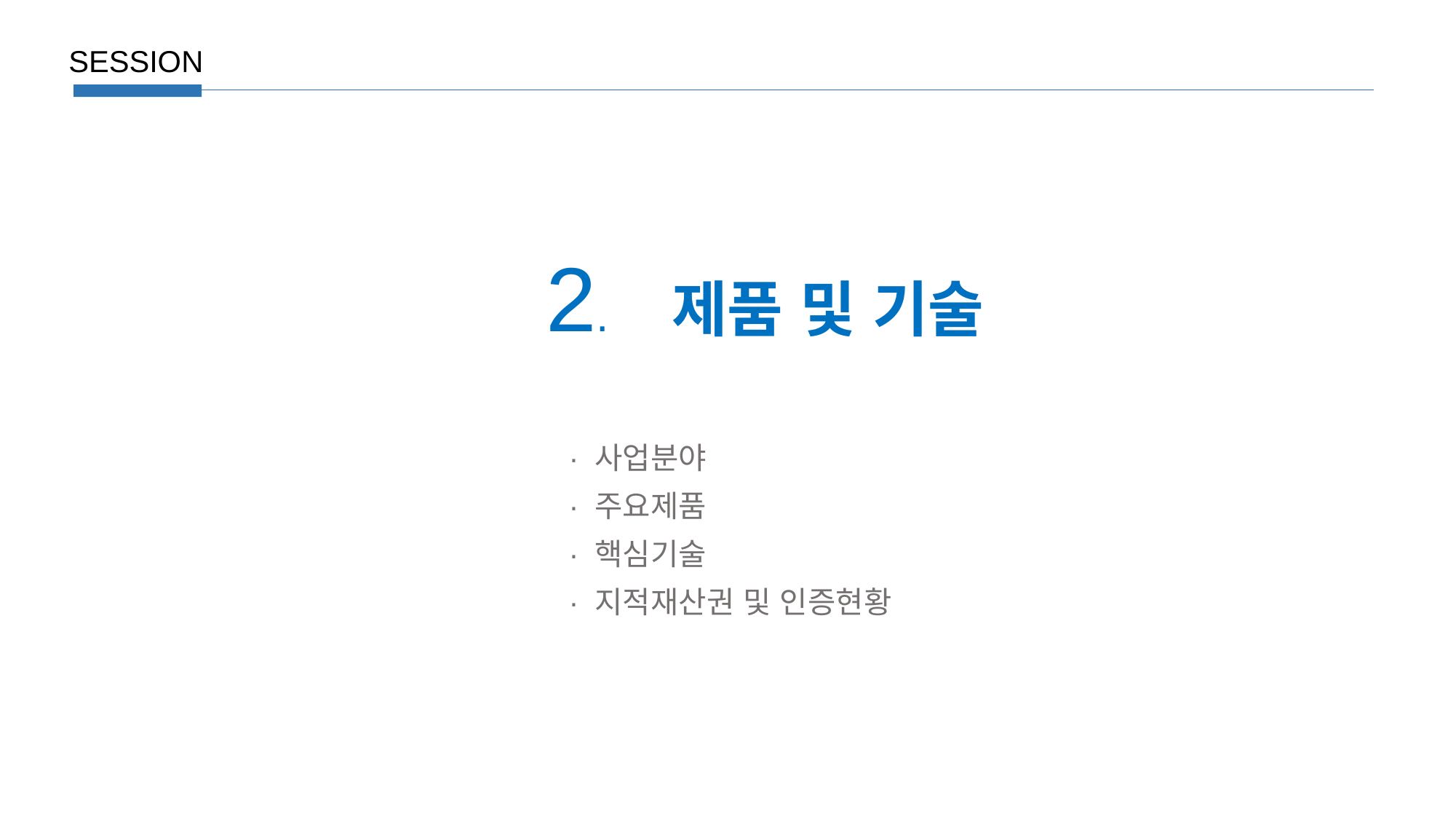

SESSION

# 2.  제품 및 기술
· 사업분야
· 주요제품
· 핵심기술
· 지적재산권 및 인증현황